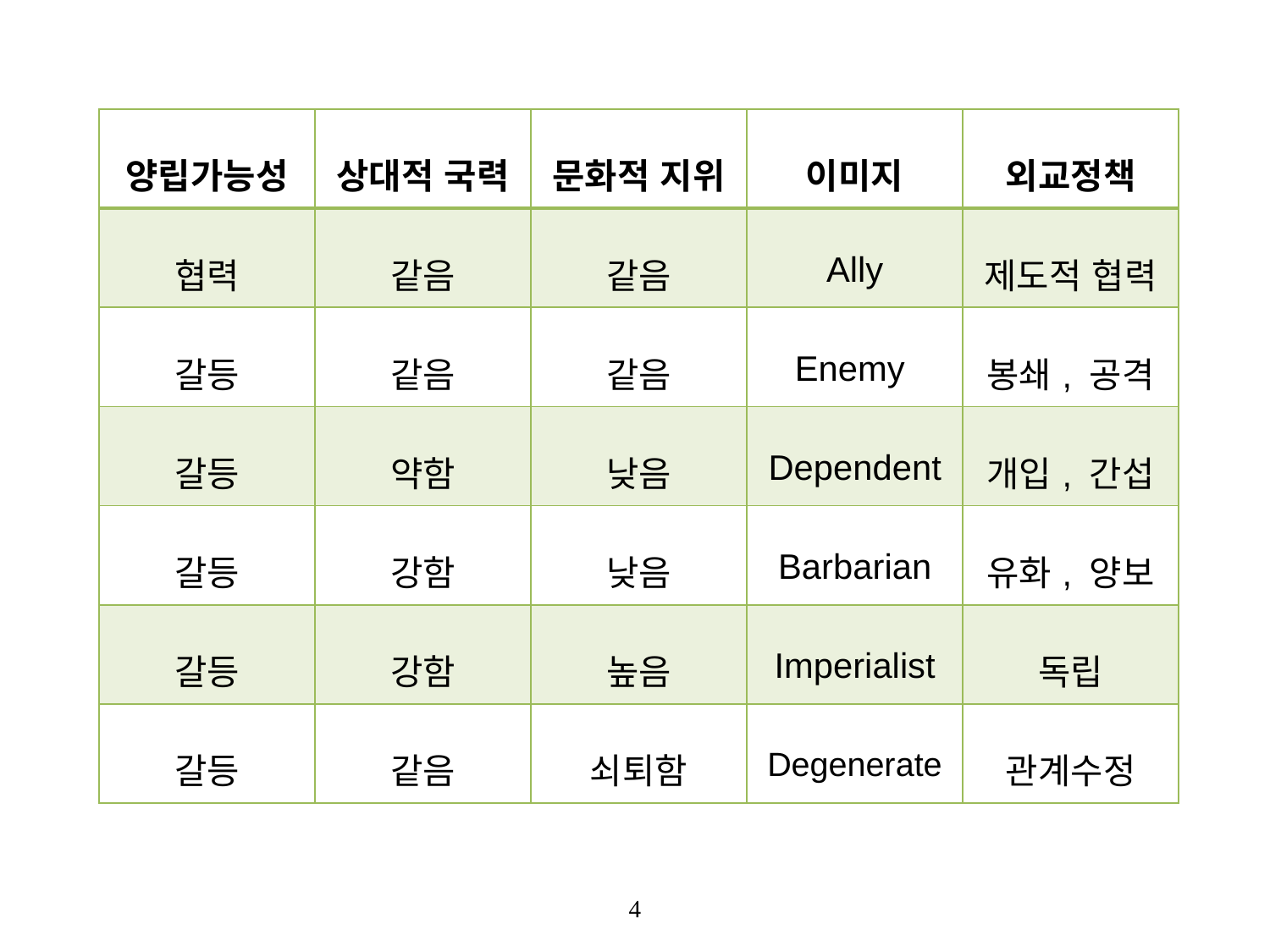

| 양립가능성 | 상대적 국력 | 문화적 지위 | 이미지 | 외교정책 |
| --- | --- | --- | --- | --- |
| 협력 | 같음 | 같음 | Ally | 제도적 협력 |
| 갈등 | 같음 | 같음 | Enemy | 봉쇄, 공격 |
| 갈등 | 약함 | 낮음 | Dependent | 개입, 간섭 |
| 갈등 | 강함 | 낮음 | Barbarian | 유화, 양보 |
| 갈등 | 강함 | 높음 | Imperialist | 독립 |
| 갈등 | 같음 | 쇠퇴함 | Degenerate | 관계수정 |
4